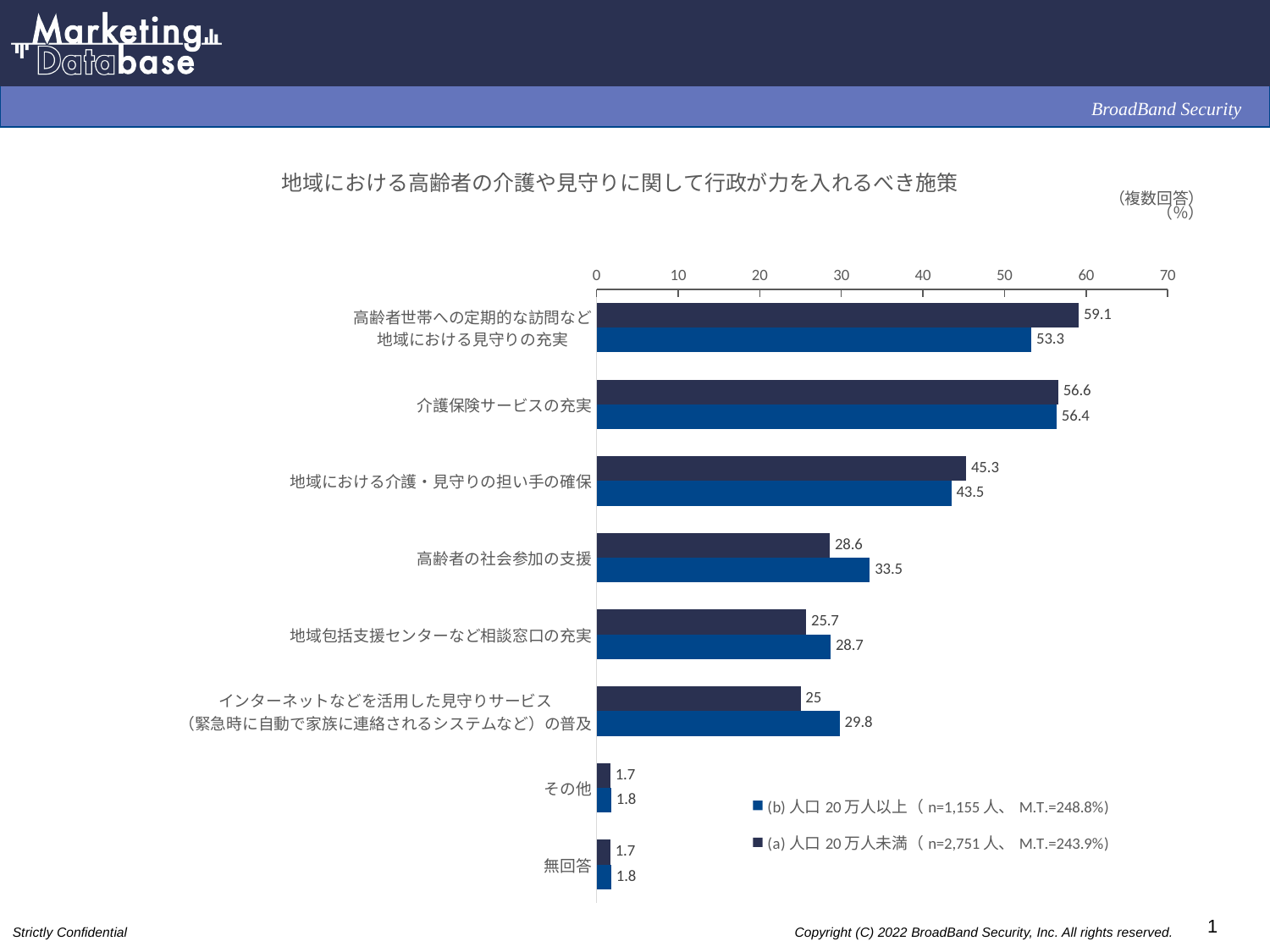

### Chart: 地域における高齢者の介護や見守りに関して行政が力を入れるべき施策

| Category | (a)人口20万人未満（n=2,751人、M.T.=243.9%) | (b)人口20万人以上（n=1,155人、M.T.=248.8%) |
|---|---|---|
| 高齢者世帯への定期的な訪問など
地域における見守りの充実 | 59.1 | 53.3 |
| 介護保険サービスの充実 | 56.6 | 56.4 |
| 地域における介護・見守りの担い手の確保 | 45.3 | 43.5 |
| 高齢者の社会参加の支援 | 28.6 | 33.5 |
| 地域包括支援センターなど相談窓口の充実 | 25.7 | 28.7 |
| インターネットなどを活用した見守りサービス
（緊急時に自動で家族に連絡されるシステムなど）の普及 | 25.0 | 29.8 |
| その他 | 1.7 | 1.8 |
| 無回答 | 1.7 | 1.8 |